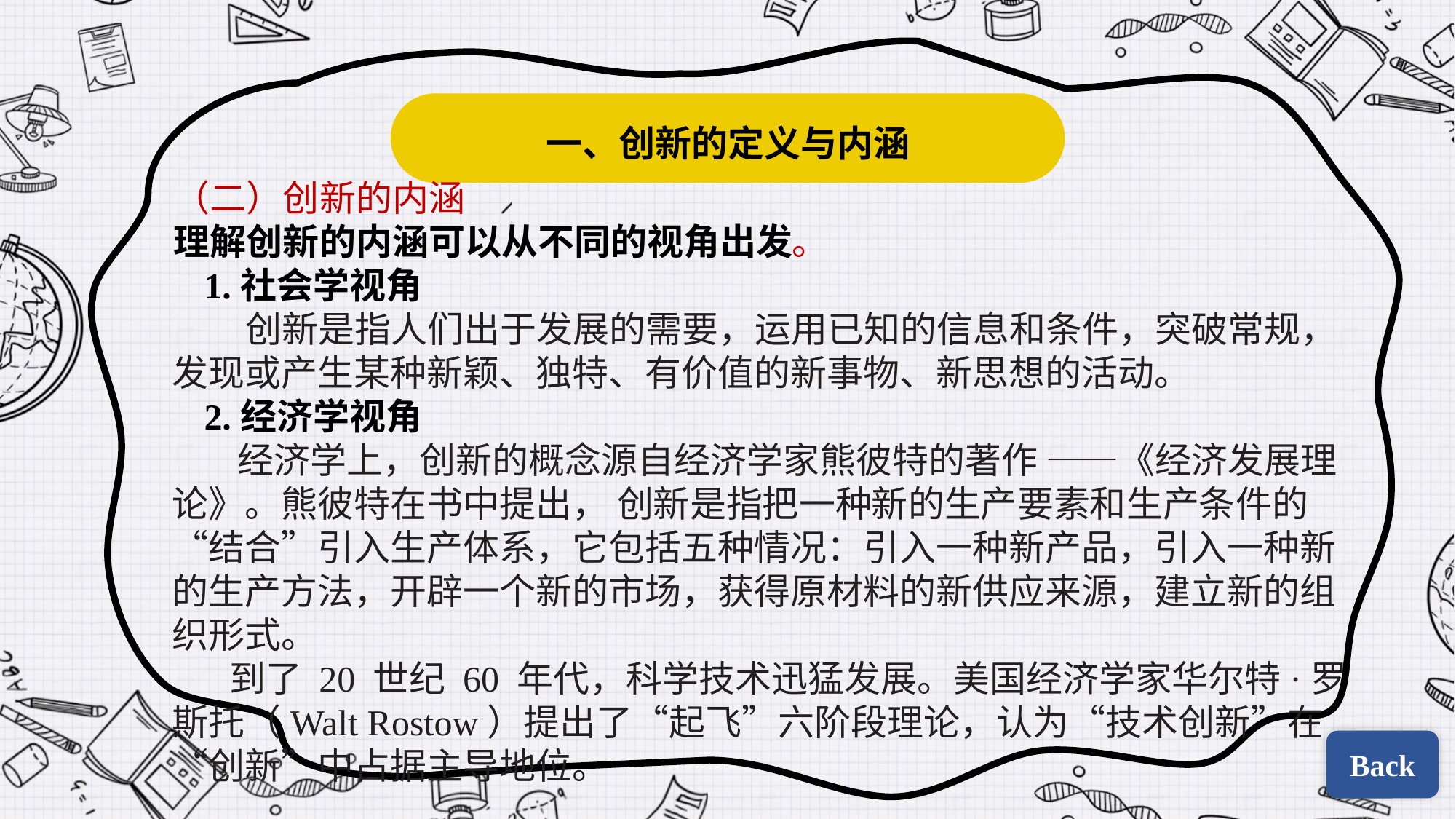

一、创新的定义与内涵
（二）创新的内涵
理解创新的内涵可以从不同的视角出发。
1.社会学视角
    创新是指人们出于发展的需要，运用已知的信息和条件，突破常规，发现或产生某种新颖、独特、有价值的新事物、新思想的活动。
2.经济学视角
   经济学上，创新的概念源自经济学家熊彼特的著作 ——《经济发展理论》。熊彼特在书中提出， 创新是指把一种新的生产要素和生产条件的“结合”引入生产体系，它包括五种情况：引入一种新产品，引入一种新的生产方法，开辟一个新的市场，获得原材料的新供应来源，建立新的组织形式。
  到了 20 世纪 60 年代，科学技术迅猛发展。美国经济学家华尔特·罗斯托（Walt Rostow）提出了“起飞”六阶段理论，认为“技术创新”在“创新”中占据主导地位。

Back